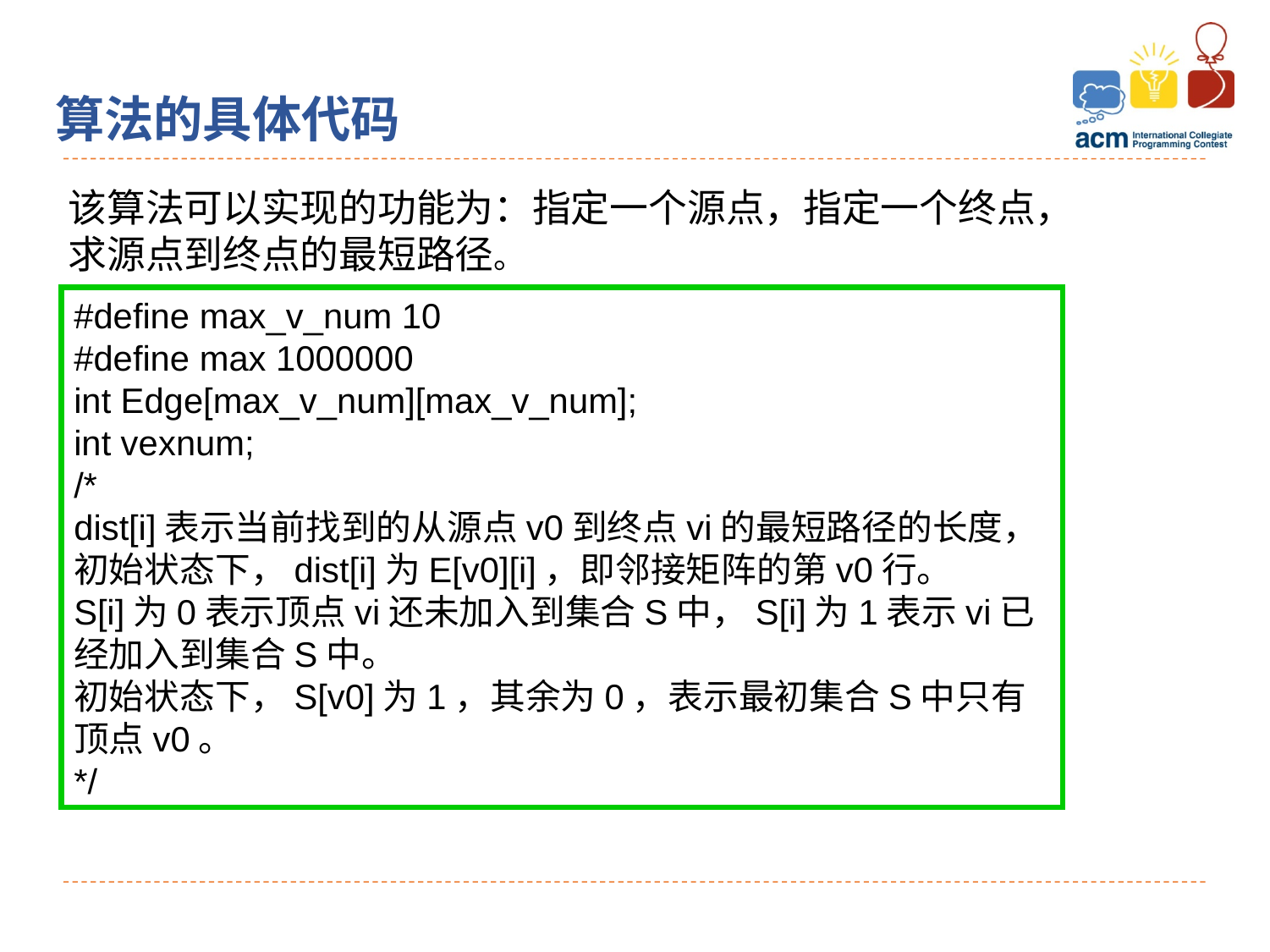

算法的具体代码
该算法可以实现的功能为：指定一个源点，指定一个终点，求源点到终点的最短路径。
#define max_v_num 10
#define max 1000000
int Edge[max_v_num][max_v_num];
int vexnum;
/*
dist[i]表示当前找到的从源点v0到终点vi的最短路径的长度，
初始状态下，dist[i]为E[v0][i]，即邻接矩阵的第v0行。
S[i]为0表示顶点vi还未加入到集合S中，S[i]为1表示vi已经加入到集合S中。
初始状态下，S[v0]为1，其余为0，表示最初集合S中只有顶点v0。
*/